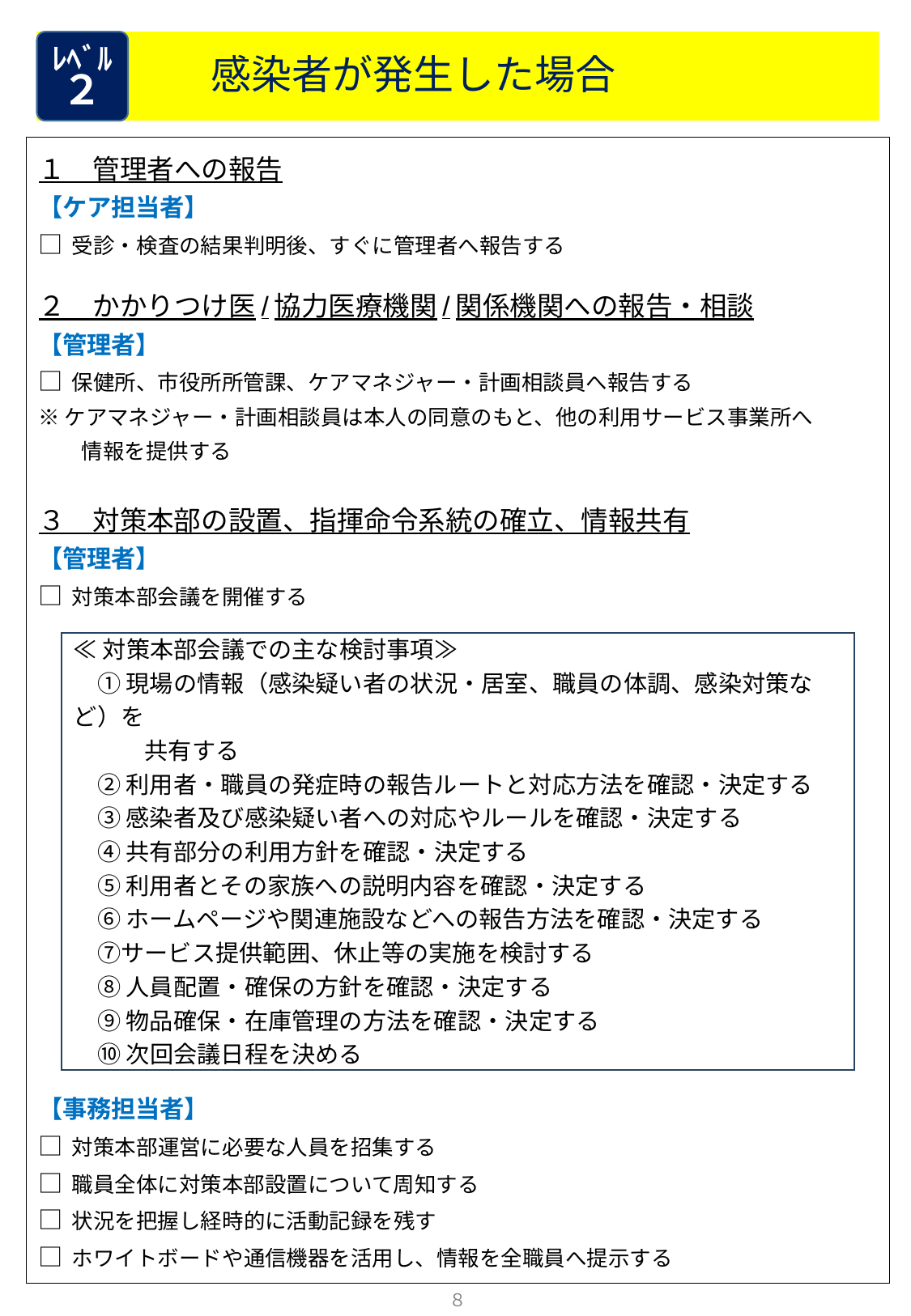

感染者が発生した場合
ﾚﾍﾞﾙ
２

１　管理者への報告
【ケア担当者】
□ 受診・検査の結果判明後、すぐに管理者へ報告する

２　かかりつけ医/協力医療機関/関係機関への報告・相談
【管理者】
□ 保健所、市役所所管課、ケアマネジャー・計画相談員へ報告する
※ケアマネジャー・計画相談員は本人の同意のもと、他の利用サービス事業所へ
　　情報を提供する

３　対策本部の設置、指揮命令系統の確立、情報共有
【管理者】
□ 対策本部会議を開催する

【事務担当者】
□ 対策本部運営に必要な人員を招集する
□ 職員全体に対策本部設置について周知する
□ 状況を把握し経時的に活動記録を残す
□ ホワイトボードや通信機器を活用し、情報を全職員へ提示する
≪対策本部会議での主な検討事項≫
　① 現場の情報（感染疑い者の状況・居室、職員の体調、感染対策など）を
　　　共有する
　② 利用者・職員の発症時の報告ルートと対応方法を確認・決定する
　③ 感染者及び感染疑い者への対応やルールを確認・決定する
　④ 共有部分の利用方針を確認・決定する
　⑤ 利用者とその家族への説明内容を確認・決定する
　⑥ ホームページや関連施設などへの報告方法を確認・決定する
　⑦サービス提供範囲、休止等の実施を検討する
　⑧ 人員配置・確保の方針を確認・決定する
　⑨ 物品確保・在庫管理の方法を確認・決定する
　⑩ 次回会議日程を決める
８